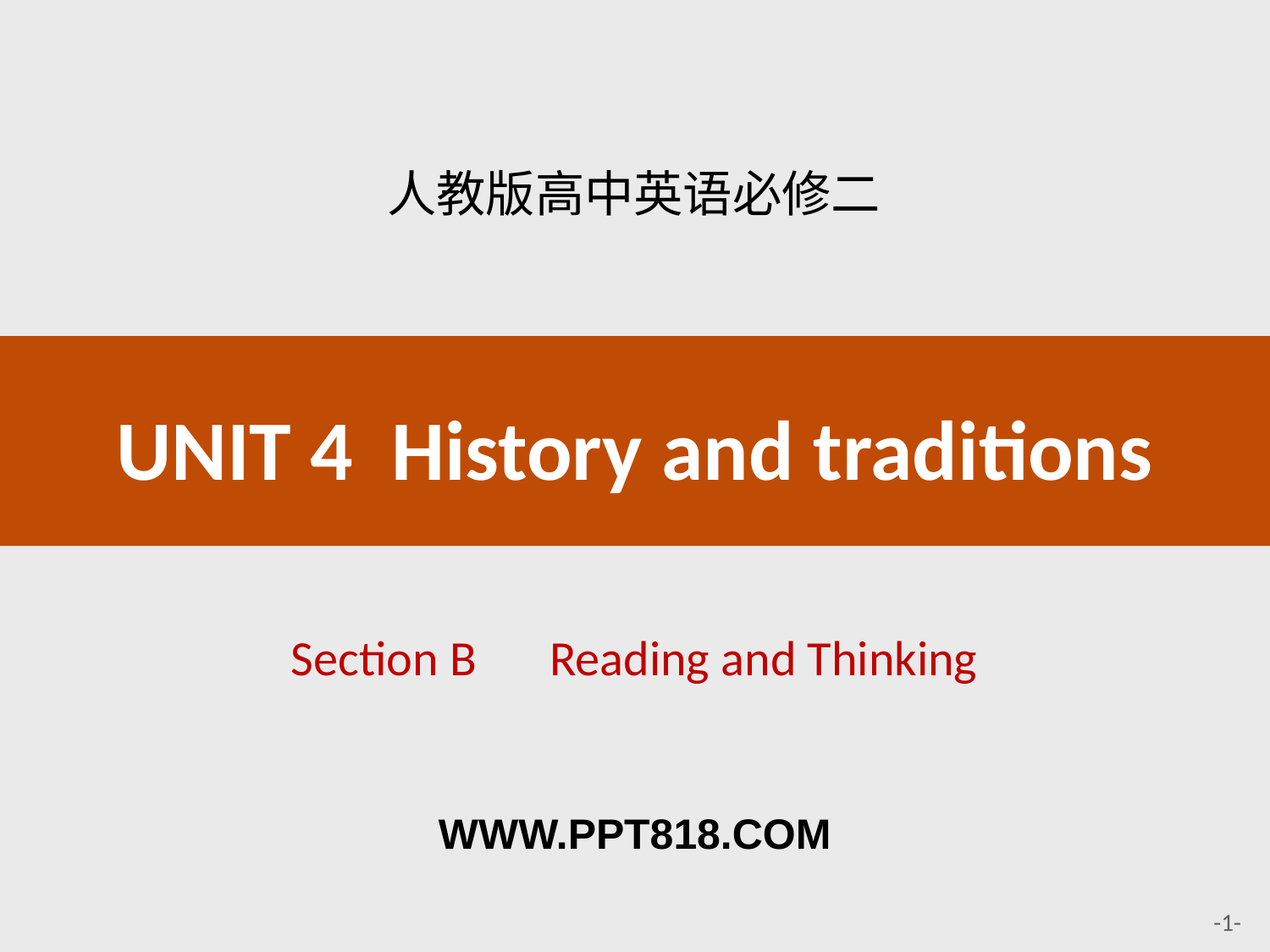

人教版高中英语必修二
UNIT 4  History and traditions
# Section B　Reading and Thinking
WWW.PPT818.COM